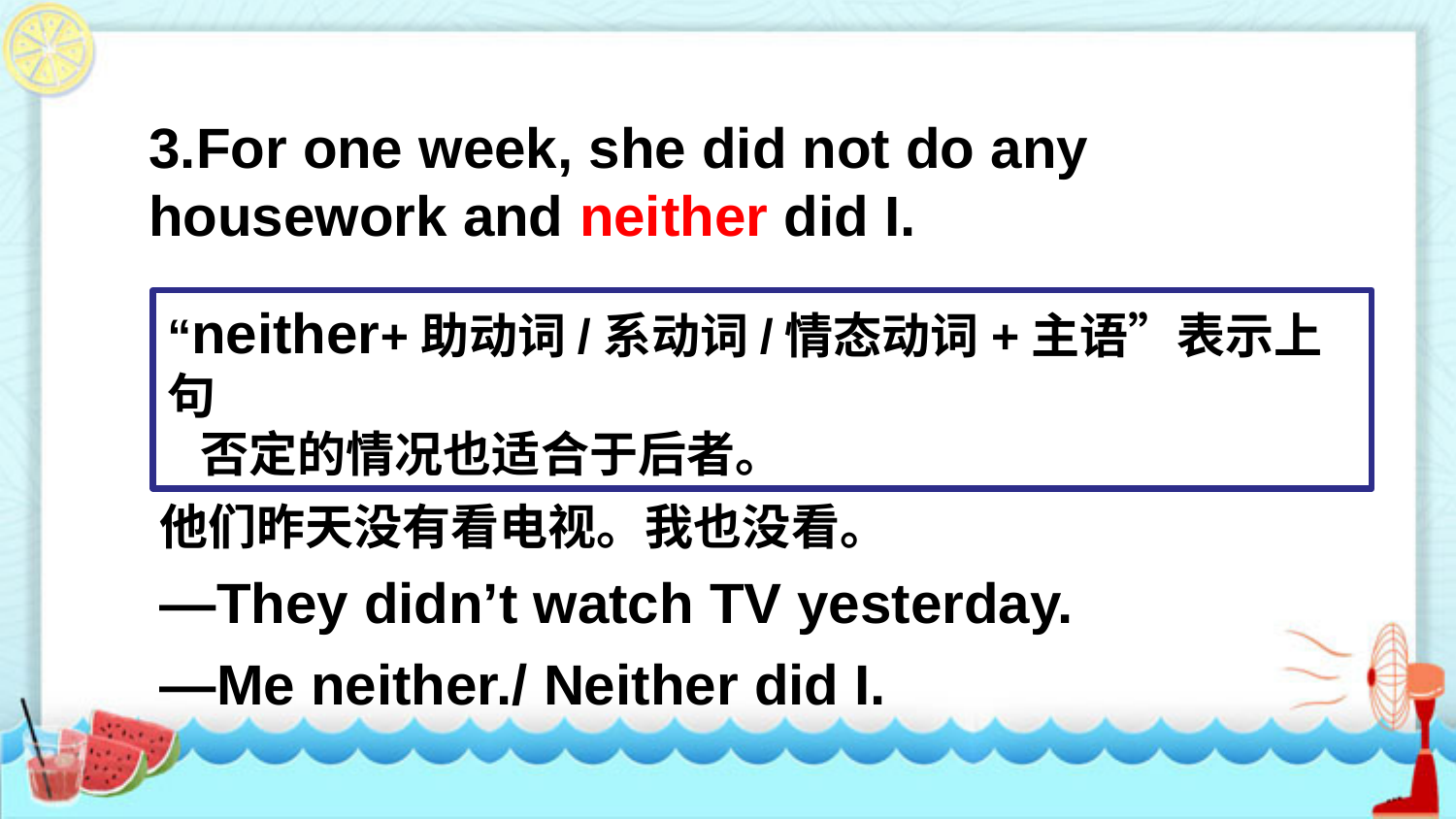

3.For one week, she did not do any housework and neither did I.
“neither+助动词/系动词/情态动词+主语”表示上句
  否定的情况也适合于后者。
他们昨天没有看电视。我也没看。
—They didn’t watch TV yesterday.
—Me neither./ Neither did I.